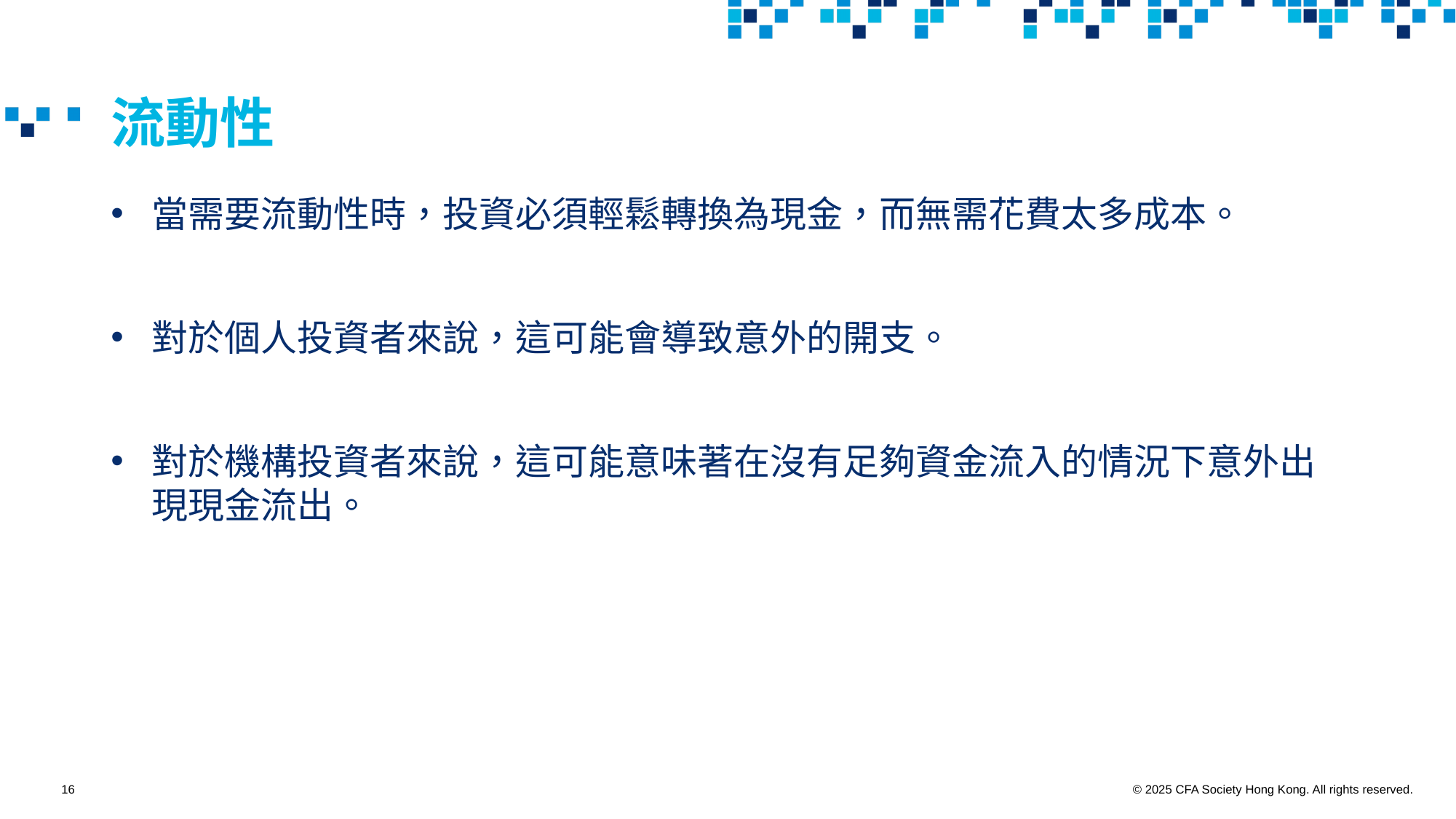

# 流動性
當需要流動性時，投資必須輕鬆轉換為現金，而無需花費太多成本。

對於個人投資者來說，這可能會導致意外的開支。

對於機構投資者來說，這可能意味著在沒有足夠資金流入的情況下意外出現現金流出。
16
© 2025 CFA Society Hong Kong. All rights reserved.